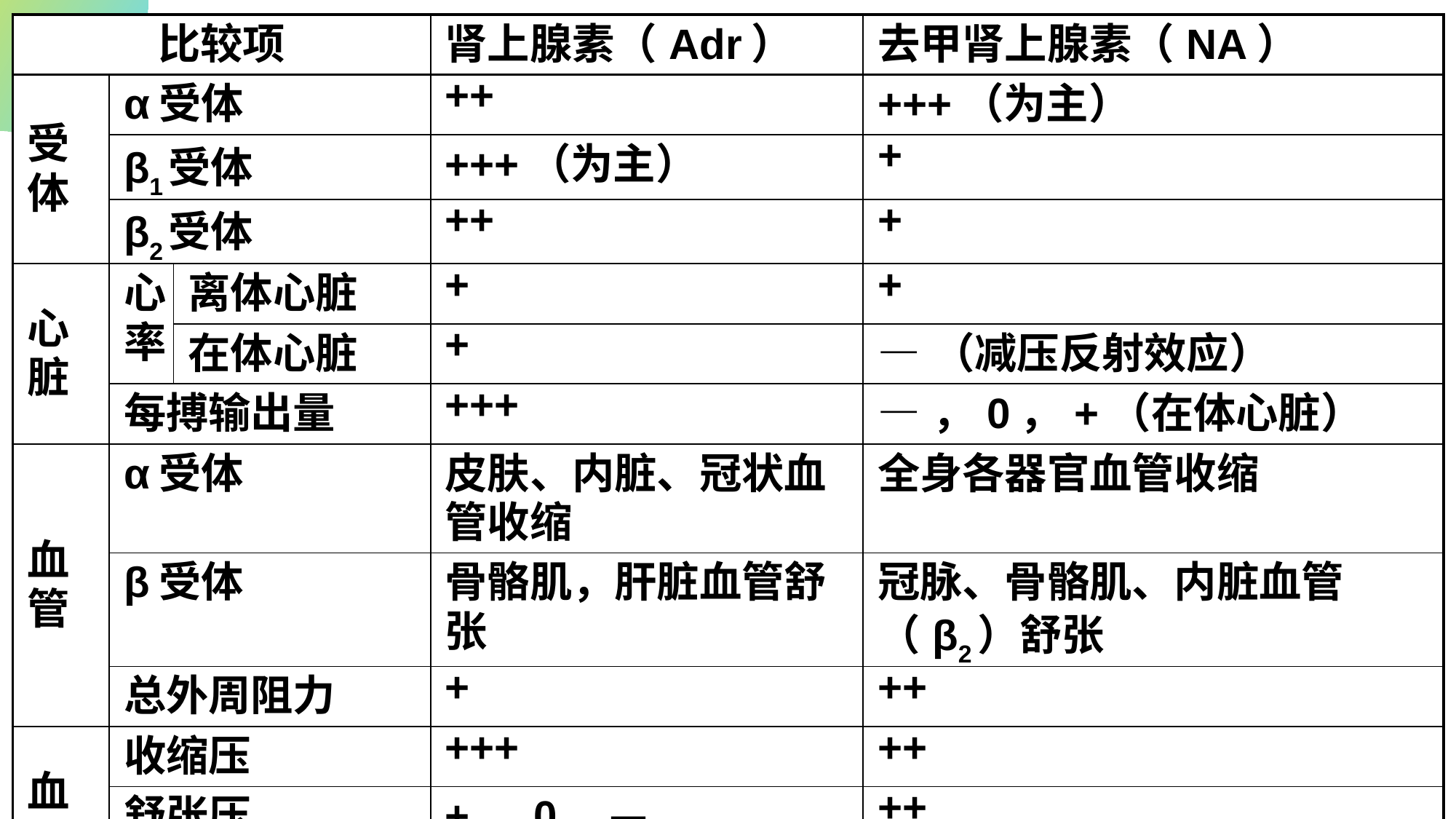

| 比较项 |  |  | 肾上腺素（Adr） | 去甲肾上腺素（NA） |
| --- | --- | --- | --- | --- |
| 受体 | α受体 |  | ++ | +++（为主） |
|  | β1受体 |  | +++（为主） | + |
|  | β2受体 |  | ++ | + |
| 心脏 | 心率 | 离体心脏 | + | + |
|  |  | 在体心脏 | + | —（减压反射效应） |
|  | 每搏输出量 |  | +++ | —，0，+（在体心脏） |
| 血管 | α受体 |  | 皮肤、内脏、冠状血管收缩 | 全身各器官血管收缩 |
|  | β受体 |  | 骨骼肌，肝脏血管舒张 | 冠脉、骨骼肌、内脏血管（β2）舒张 |
|  | 总外周阻力 |  | + | ++ |
| 血压 | 收缩压 |  | +++ | ++ |
|  | 舒张压 |  | +，0，— | ++ |
|  | 平均动脉压 |  | + | ++ |
| 临床应用 |  |  | 强心剂 | 升压药 |